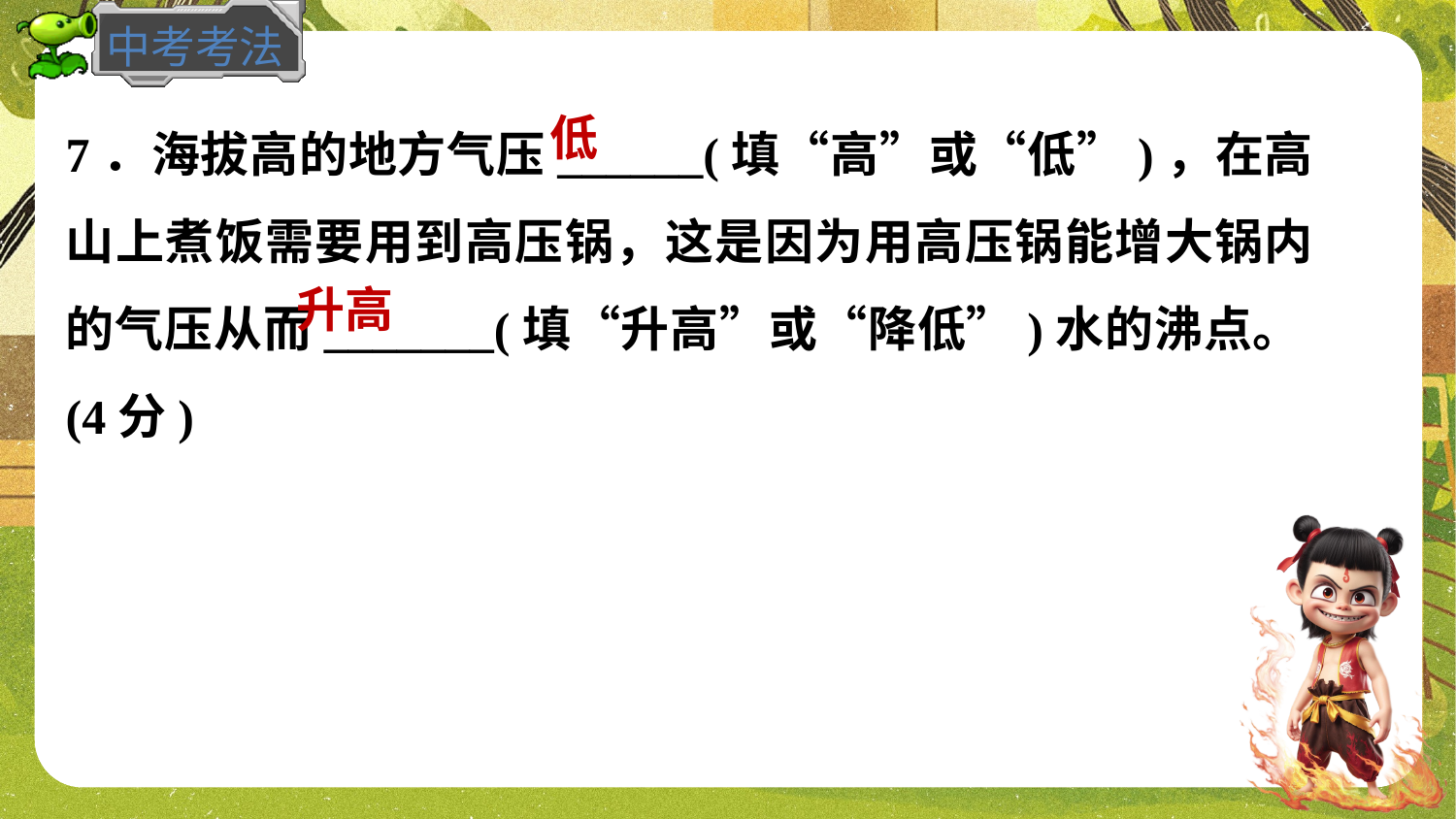

7．海拔高的地方气压______(填“高”或“低”)，在高山上煮饭需要用到高压锅，这是因为用高压锅能增大锅内的气压从而_______(填“升高”或“降低”)水的沸点。(4分)
低
升高